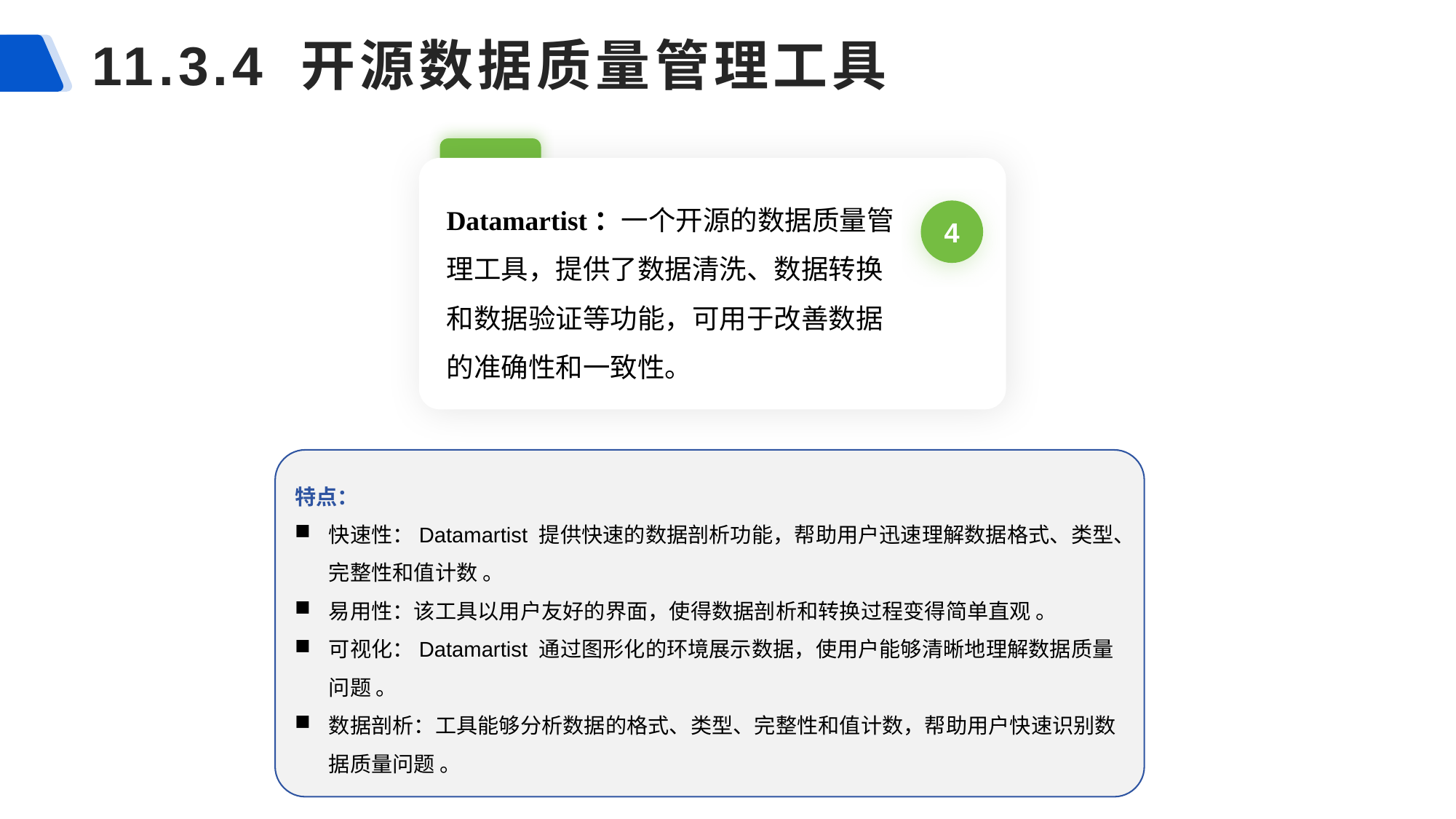

# 11.3.4 开源数据质量管理工具

Datamartist：一个开源的数据质量管理工具，提供了数据清洗、数据转换和数据验证等功能，可用于改善数据的准确性和一致性。
4
特点：
快速性：Datamartist 提供快速的数据剖析功能，帮助用户迅速理解数据格式、类型、完整性和值计数 。
易用性：该工具以用户友好的界面，使得数据剖析和转换过程变得简单直观 。
可视化：Datamartist 通过图形化的环境展示数据，使用户能够清晰地理解数据质量问题 。
数据剖析：工具能够分析数据的格式、类型、完整性和值计数，帮助用户快速识别数据质量问题 。